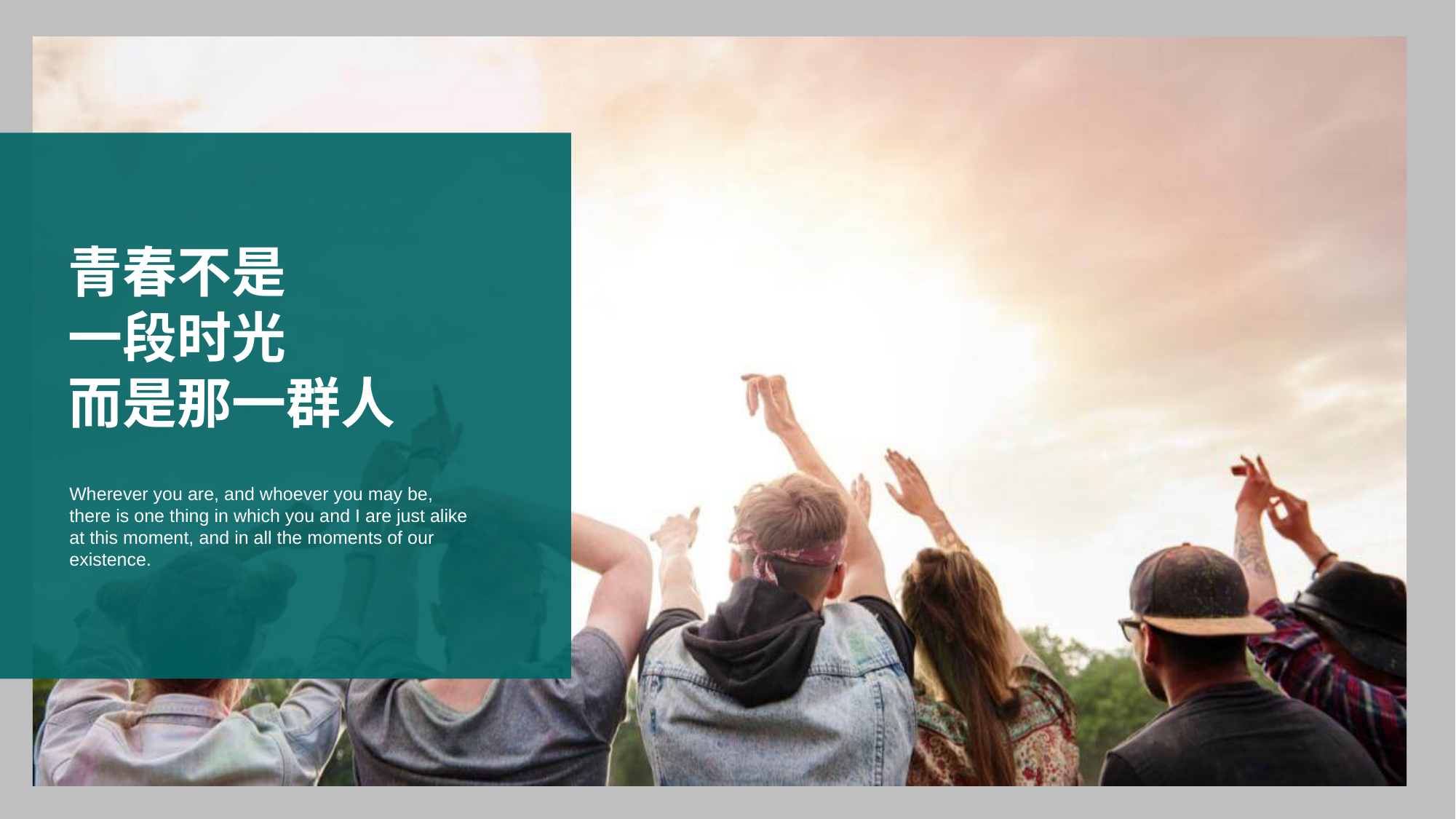

青春不是
一段时光
而是那一群人
Wherever you are, and whoever you may be, there is one thing in which you and I are just alike at this moment, and in all the moments of our existence.